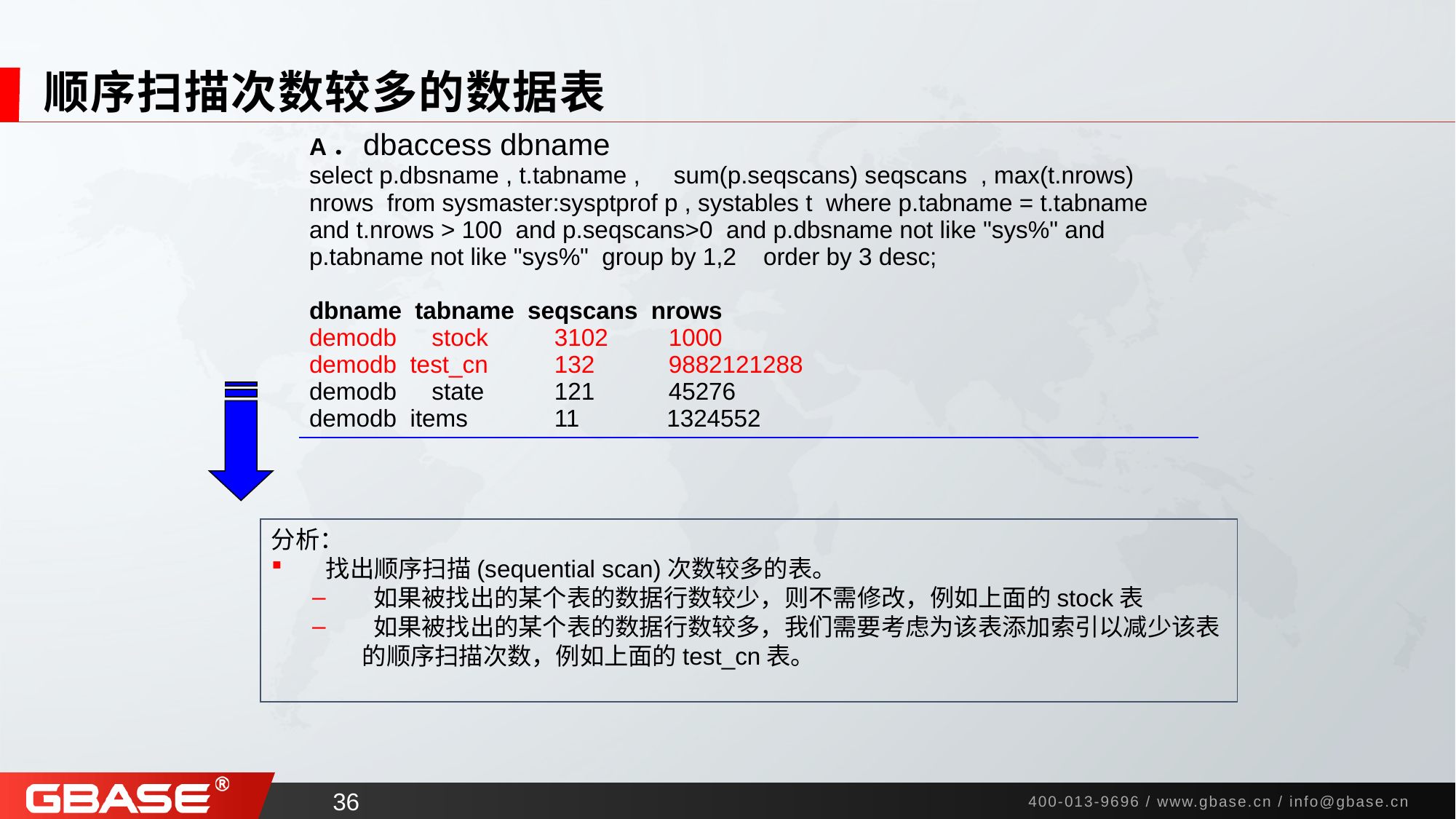

# 顺序扫描次数较多的数据表
| A．dbaccess dbname select p.dbsname , t.tabname , sum(p.seqscans) seqscans , max(t.nrows) nrows from sysmaster:sysptprof p , systables t where p.tabname = t.tabname and t.nrows > 100 and p.seqscans>0 and p.dbsname not like "sys%" and p.tabname not like "sys%" group by 1,2 order by 3 desc; dbname tabname seqscans nrows demodb stock 3102 1000 demodb test\_cn 132 9882121288 demodb state 121 45276 demodb items 11 1324552 |
| --- |

分析：
找出顺序扫描(sequential scan)次数较多的表。
 如果被找出的某个表的数据行数较少，则不需修改，例如上面的stock表
 如果被找出的某个表的数据行数较多，我们需要考虑为该表添加索引以减少该表的顺序扫描次数，例如上面的test_cn表。